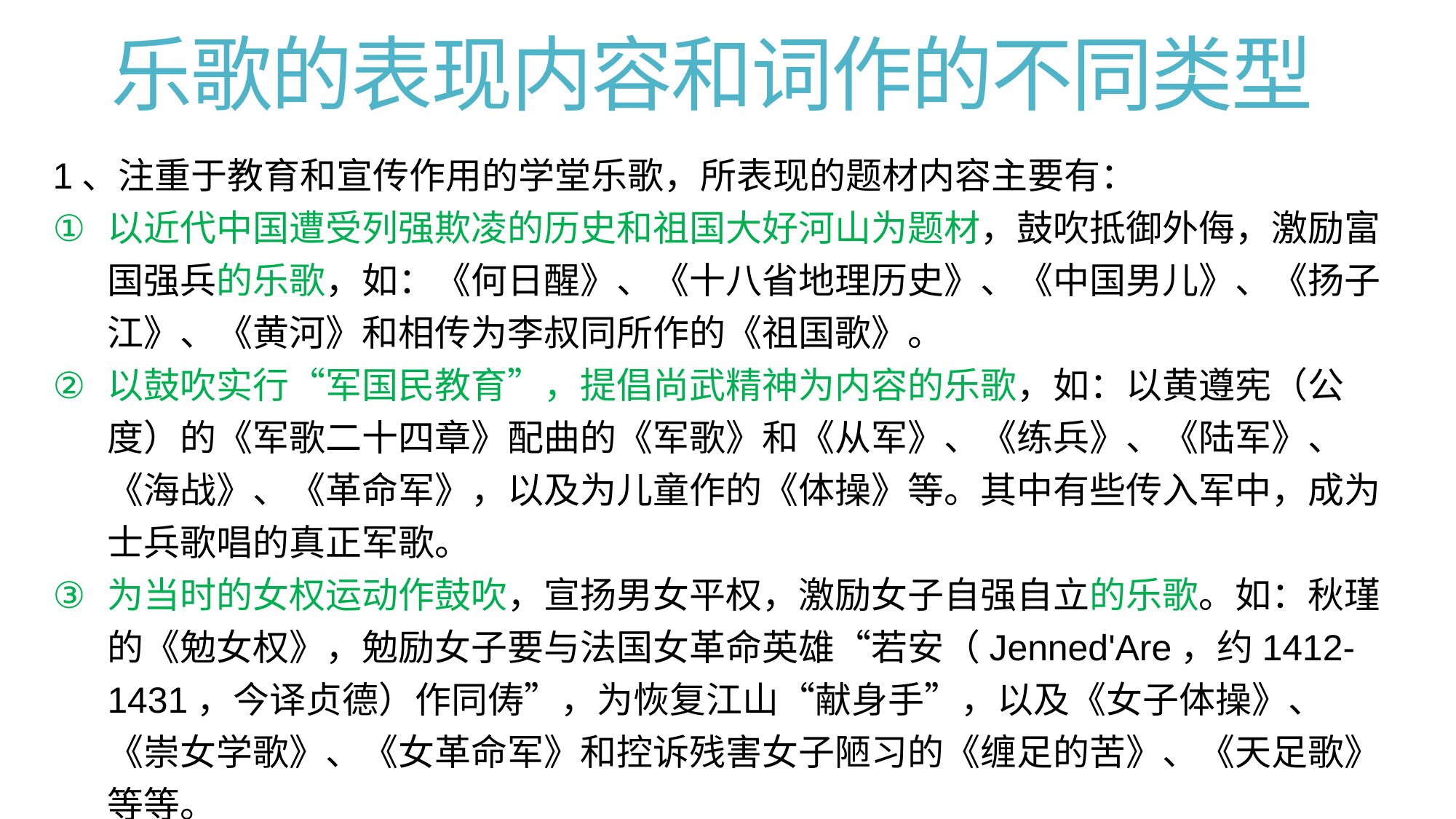

# 乐歌的表现内容和词作的不同类型
1、注重于教育和宣传作用的学堂乐歌，所表现的题材内容主要有：
以近代中国遭受列强欺凌的历史和祖国大好河山为题材，鼓吹抵御外侮，激励富国强兵的乐歌，如：《何日醒》、《十八省地理历史》、《中国男儿》、《扬子江》、《黄河》和相传为李叔同所作的《祖国歌》。
以鼓吹实行“军国民教育”，提倡尚武精神为内容的乐歌，如：以黄遵宪（公度）的《军歌二十四章》配曲的《军歌》和《从军》、《练兵》、《陆军》、《海战》、《革命军》，以及为儿童作的《体操》等。其中有些传入军中，成为士兵歌唱的真正军歌。
为当时的女权运动作鼓吹，宣扬男女平权，激励女子自强自立的乐歌。如：秋瑾的《勉女权》，勉励女子要与法国女革命英雄“若安（Jenned'Are，约1412-1431，今译贞德）作同俦”，为恢复江山“献身手”，以及《女子体操》、《崇女学歌》、《女革命军》和控诉残害女子陋习的《缠足的苦》、《天足歌》等等。